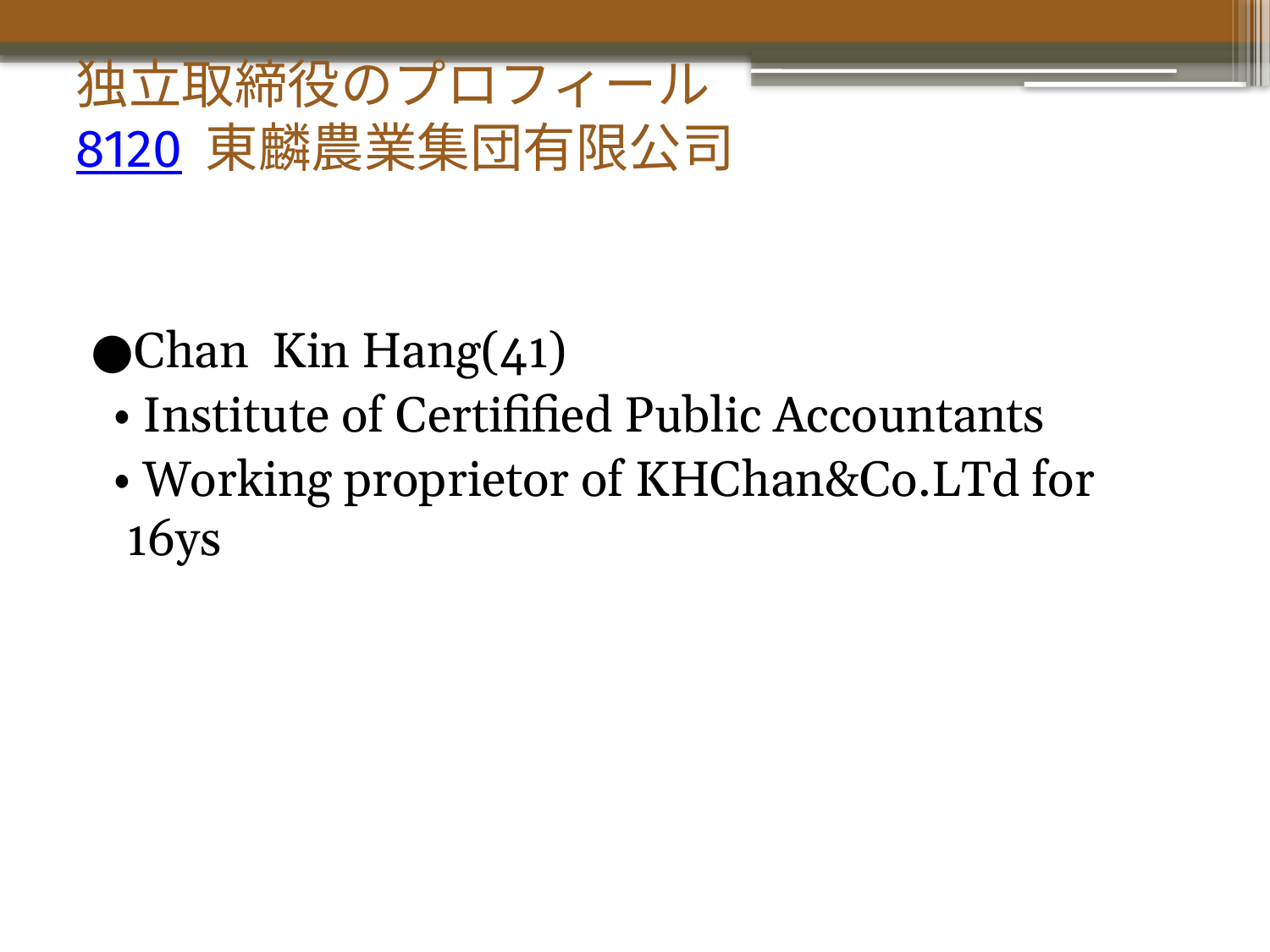

# 独立取締役のプロフィール 8120 東麟農業集団有限公司
●Chan  Kin Hang(41)
 ・Institute of Certifified Public Accountants
 ・Working proprietor of KHChan&Co.LTd for 16ys